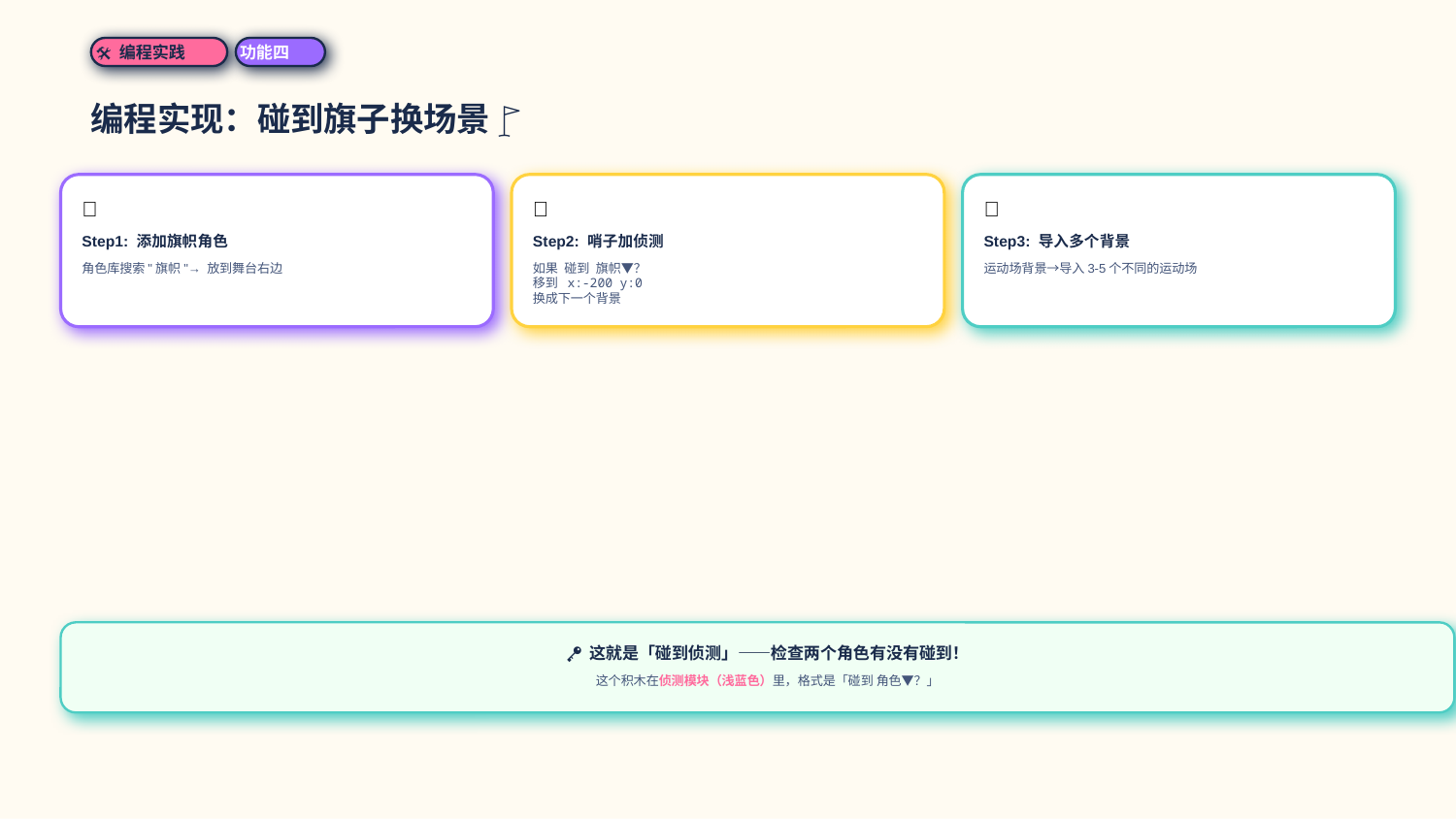

🛠 编程实践
功能四
编程实现：碰到旗子换场景 🚩

🧩
🧩
🧩
Step1: 添加旗帜角色
Step2: 哨子加侦测
Step3: 导入多个背景
角色库搜索"旗帜"→ 放到舞台右边
如果 碰到 旗帜▼？
移到 x:-200 y:0
换成下一个背景
运动场背景→导入3-5个不同的运动场

🔑 这就是「碰到侦测」——检查两个角色有没有碰到！
这个积木在侦测模块（浅蓝色）里，格式是「碰到 角色▼？」